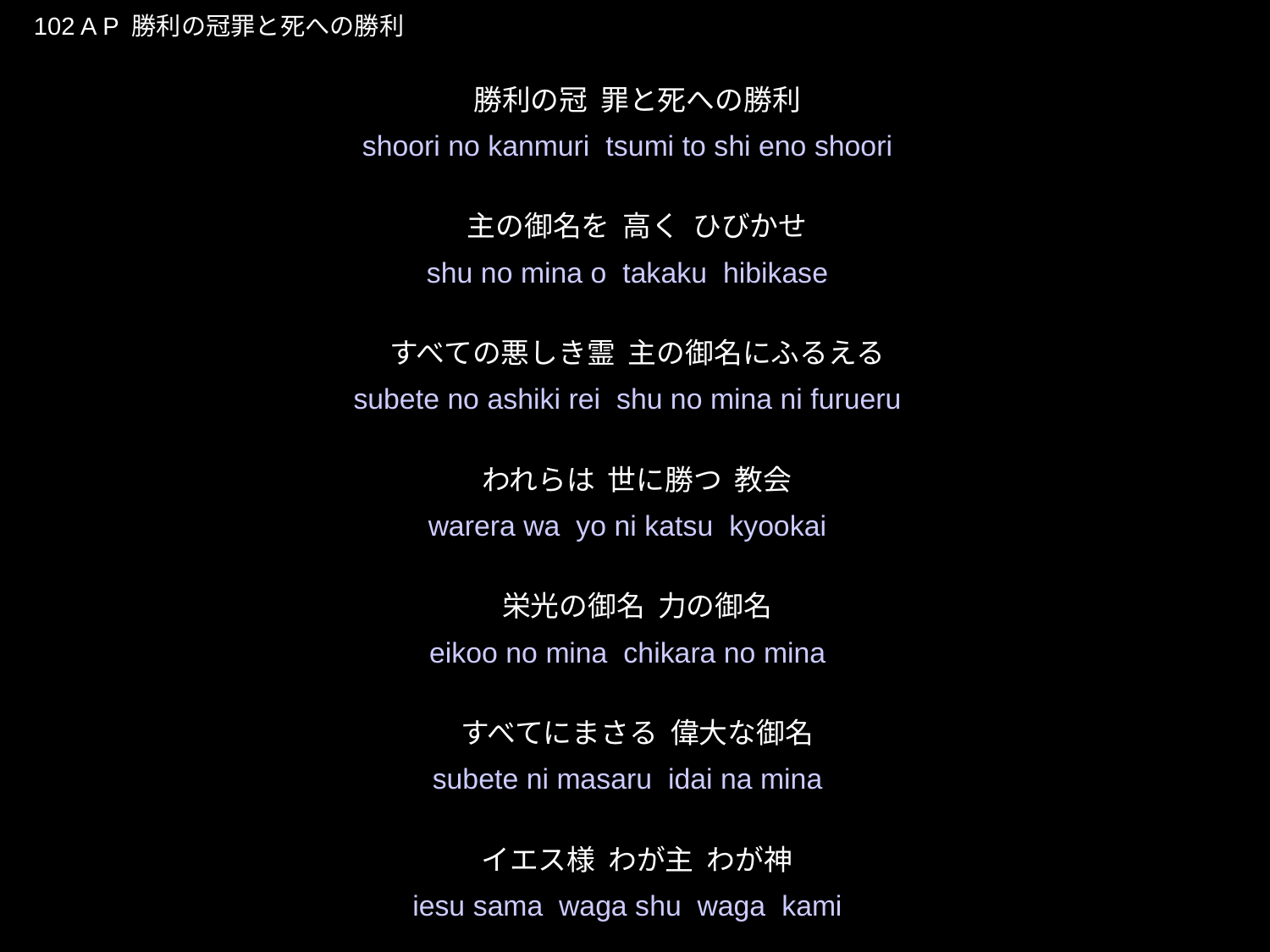

しょうりのかんむりつみとしへのしょうり
★P
102 A P 勝利の冠罪と死への勝利
勝利の冠  罪と死への勝利
主の御名を  高く  ひびかせ
すべての悪しき霊  主の御名にふるえる
われらは  世に勝つ  教会
栄光の御名  力の御名
すべてにまさる  偉大な御名
イエス様  わが主  わが神
★２
shoori no kanmuri  tsumi to shi eno shoori
shu no mina o  takaku  hibikase
subete no ashiki rei  shu no mina ni furueru
warera wa  yo ni katsu  kyookai
eikoo no mina  chikara no mina
subete ni masaru  idai na mina
iesu sama  waga shu  waga  kami